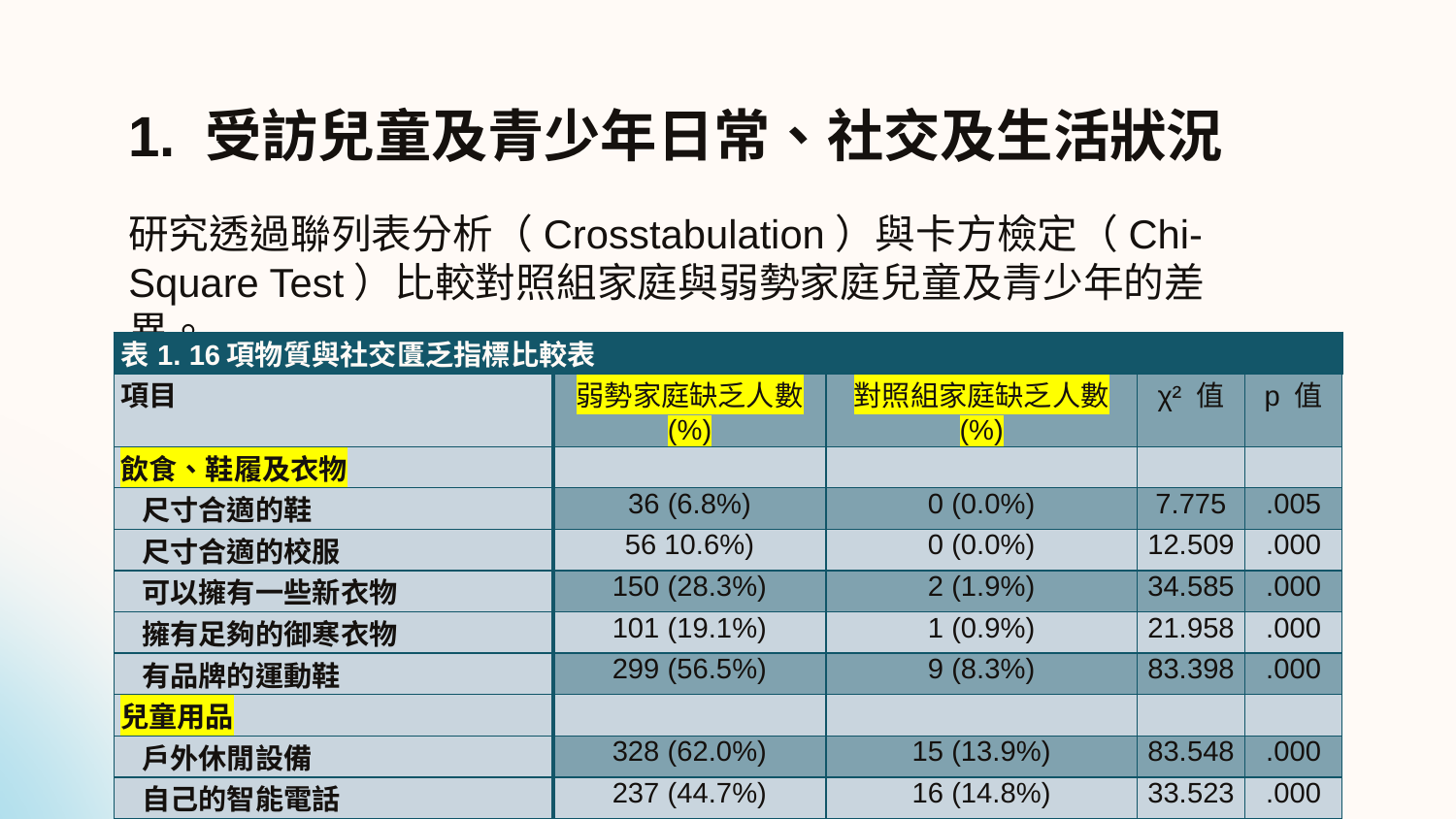

# 1. 受訪兒童及青少年日常、社交及生活狀況
研究透過聯列表分析（Crosstabulation）與卡方檢定（Chi-Square Test）比較對照組家庭與弱勢家庭兒童及青少年的差異。
| 表1. 16項物質與社交匱乏指標比較表 |  |  |  |  |
| --- | --- | --- | --- | --- |
| 項目 | 弱勢家庭缺乏人數 (%) | 對照組家庭缺乏人數 (%) | χ² 值 | p 值 |
| 飲食、鞋履及衣物 |  |  |  |  |
| 尺寸合適的鞋 | 36 (6.8%) | 0 (0.0%) | 7.775 | .005 |
| 尺寸合適的校服 | 56 10.6%) | 0 (0.0%) | 12.509 | .000 |
| 可以擁有一些新衣物 | 150 (28.3%) | 2 (1.9%) | 34.585 | .000 |
| 擁有足夠的御寒衣物 | 101 (19.1%) | 1 (0.9%) | 21.958 | .000 |
| 有品牌的運動鞋 | 299 (56.5%) | 9 (8.3%) | 83.398 | .000 |
| 兒童用品 |  |  |  |  |
| 戶外休閒設備 | 328 (62.0%) | 15 (13.9%) | 83.548 | .000 |
| 自己的智能電話 | 237 (44.7%) | 16 (14.8%) | 33.523 | .000 |
| 連接網絡的電腦設備 | 174 (32.9%) | 5 (4.6%) | 35.459 | .000 |
| 教育類遊戲 | 318 (60.0%) | 8 (7.4%) | 99.311 | .000 |
| 適齡書籍 | 172 (32.5%) | 7 (6.5%) | 29.981 | .000 |